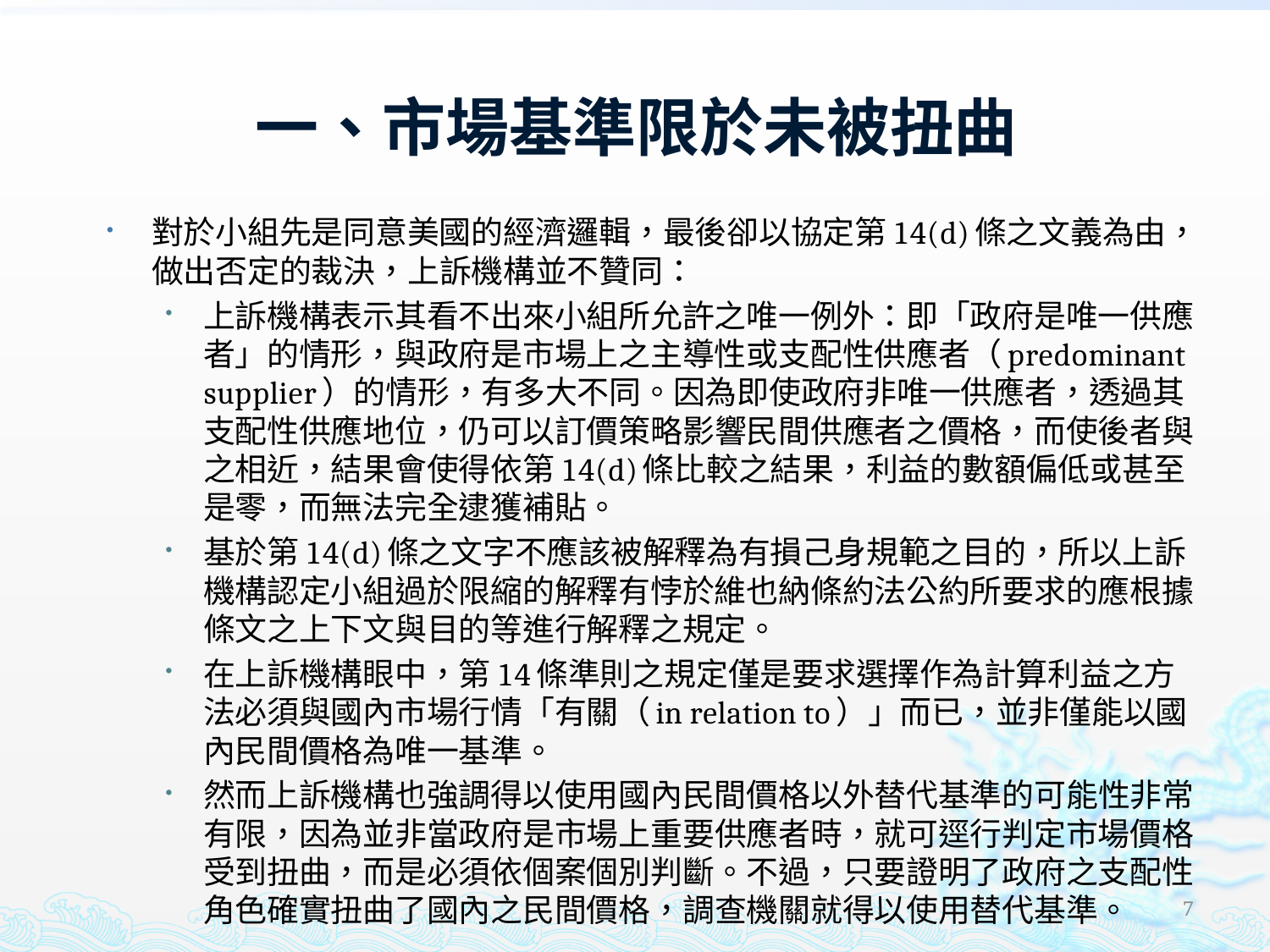

# 一、市場基準限於未被扭曲
對於小組先是同意美國的經濟邏輯，最後卻以協定第14(d)條之文義為由，做出否定的裁決，上訴機構並不贊同：
上訴機構表示其看不出來小組所允許之唯一例外：即「政府是唯一供應者」的情形，與政府是市場上之主導性或支配性供應者（predominant supplier）的情形，有多大不同。因為即使政府非唯一供應者，透過其支配性供應地位，仍可以訂價策略影響民間供應者之價格，而使後者與之相近，結果會使得依第14(d)條比較之結果，利益的數額偏低或甚至是零，而無法完全逮獲補貼。
基於第14(d)條之文字不應該被解釋為有損己身規範之目的，所以上訴機構認定小組過於限縮的解釋有悖於維也納條約法公約所要求的應根據條文之上下文與目的等進行解釋之規定。
在上訴機構眼中，第14條準則之規定僅是要求選擇作為計算利益之方法必須與國內市場行情「有關（in relation to）」而已，並非僅能以國內民間價格為唯一基準。
然而上訴機構也強調得以使用國內民間價格以外替代基準的可能性非常有限，因為並非當政府是市場上重要供應者時，就可逕行判定市場價格受到扭曲，而是必須依個案個別判斷。不過，只要證明了政府之支配性角色確實扭曲了國內之民間價格，調查機關就得以使用替代基準。
7